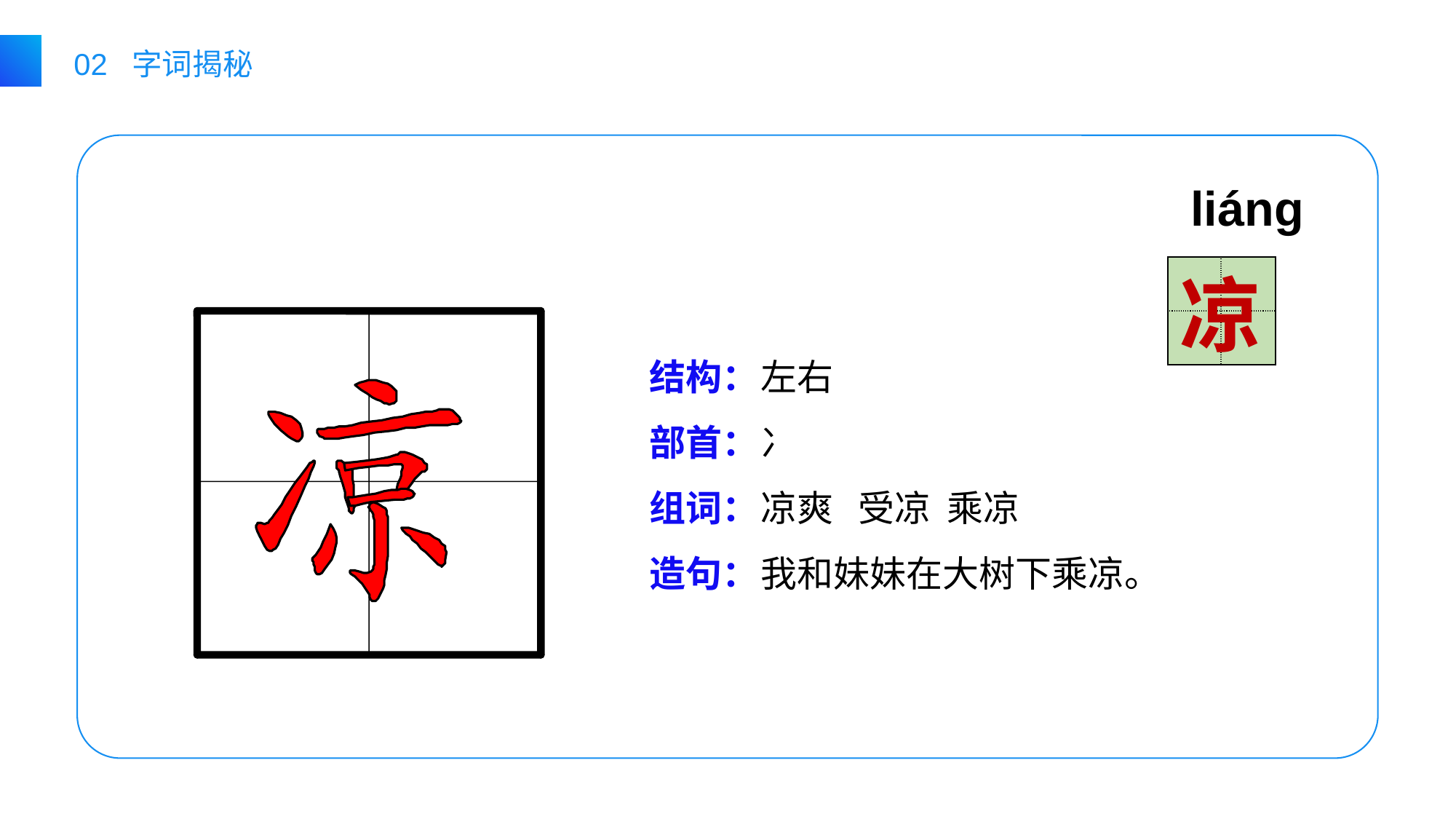

02  字词揭秘

liáng
|  |  |
| --- | --- |
|  |  |
凉

结构：
部首：
组词：
造句：

左右
冫
凉爽   受凉  乘凉
我和妹妹在大树下乘凉。